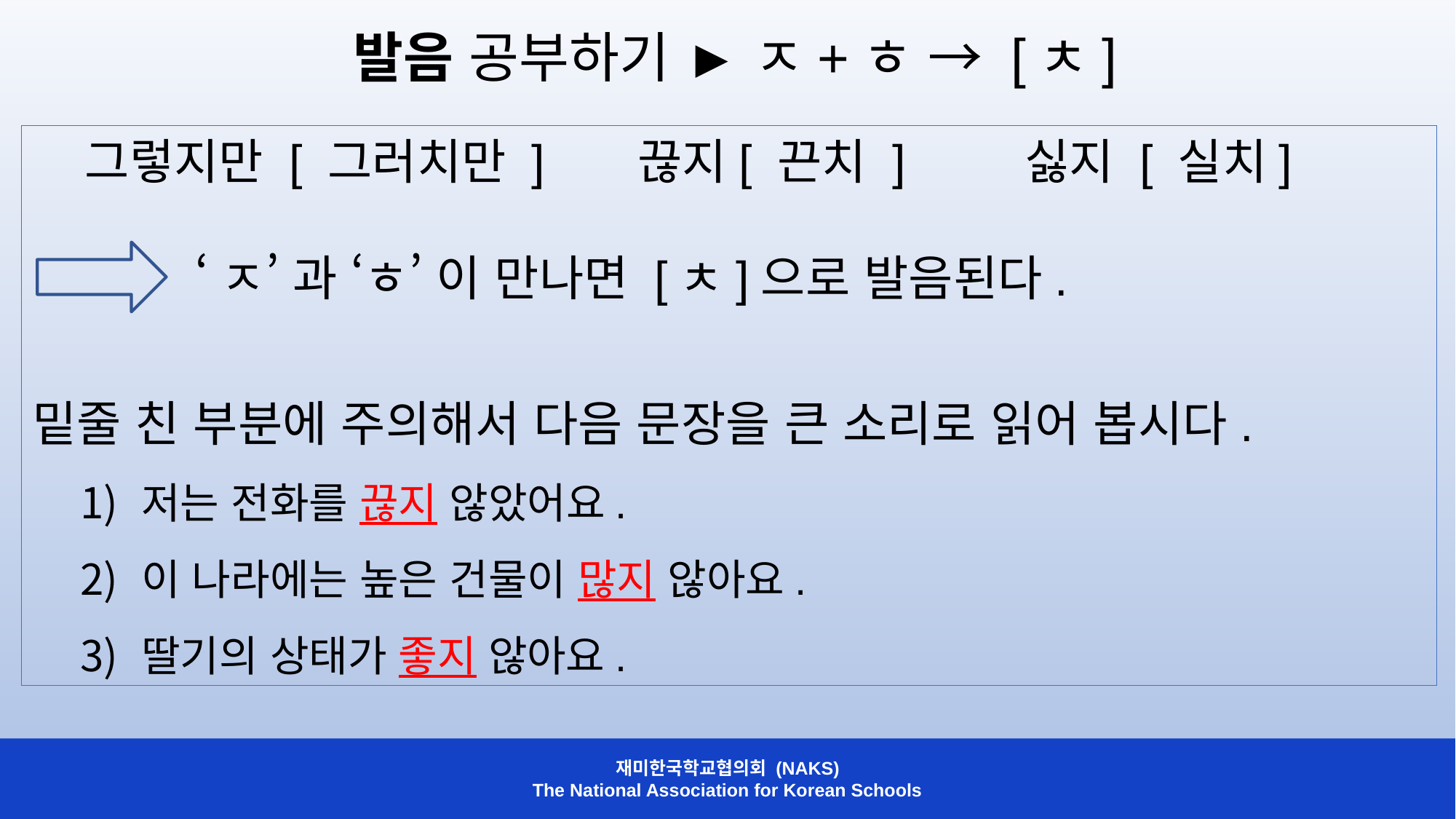

발음 공부하기 ► ㅈ+ㅎ → [ㅊ]
   그렇지만 [ 그러치만 ]      끊지[ 끈치 ]        싫지 [ 실치]

            ‘ㅈ’ 과 ‘ㅎ’ 이 만나면 [ㅊ]으로 발음된다.

밑줄 친 부분에 주의해서 다음 문장을 큰 소리로 읽어 봅시다.
저는 전화를 끊지 않았어요.
이 나라에는 높은 건물이 많지 않아요.
딸기의 상태가 좋지 않아요.

재미한국학교협의회 (NAKS)
The National Association for Korean Schools